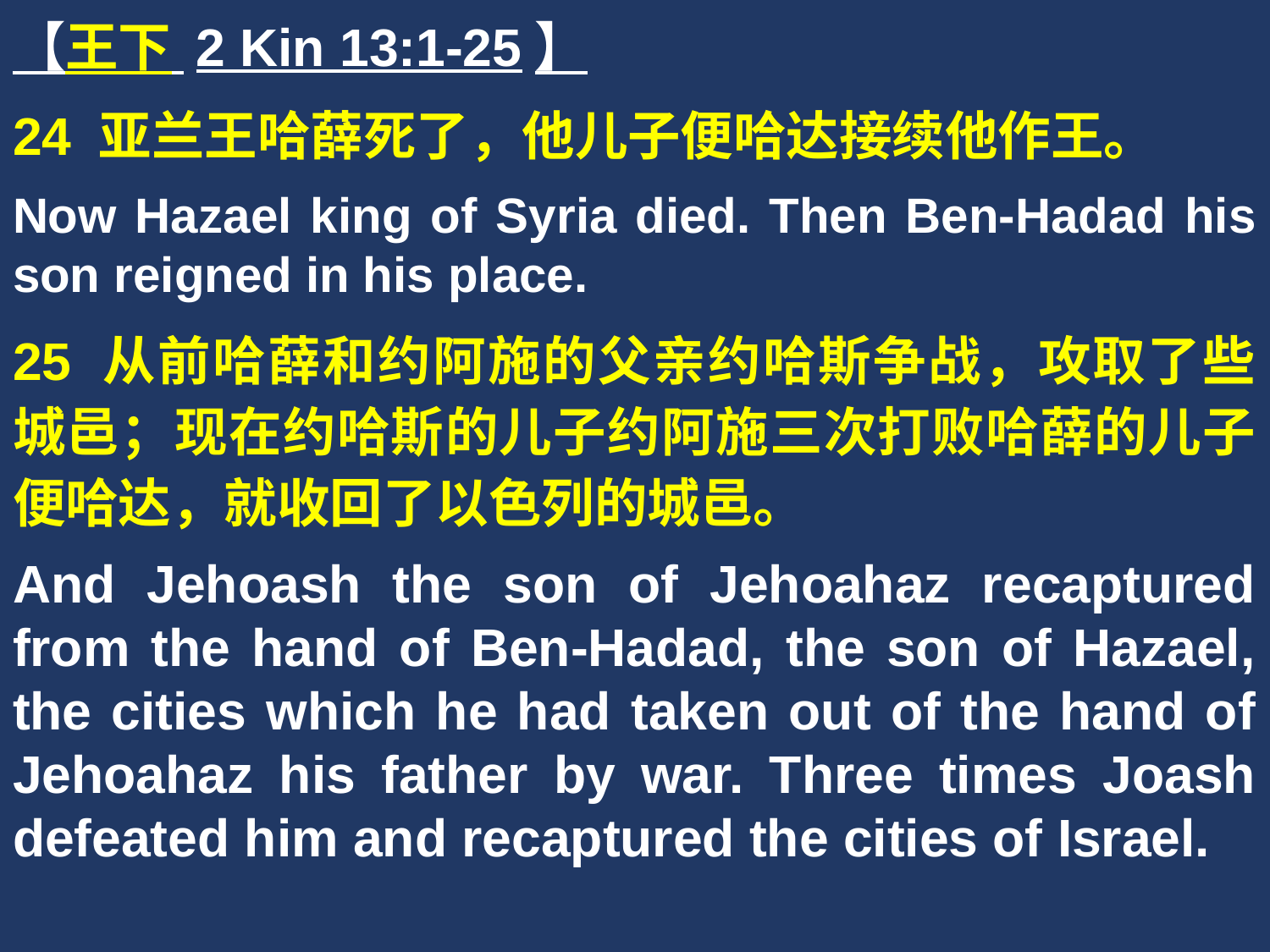

【王下 2 Kin 13:1-25】
24 亚兰王哈薛死了，他儿子便哈达接续他作王。
Now Hazael king of Syria died. Then Ben-Hadad his son reigned in his place.
25 从前哈薛和约阿施的父亲约哈斯争战，攻取了些城邑；现在约哈斯的儿子约阿施三次打败哈薛的儿子便哈达，就收回了以色列的城邑。
And Jehoash the son of Jehoahaz recaptured from the hand of Ben-Hadad, the son of Hazael, the cities which he had taken out of the hand of Jehoahaz his father by war. Three times Joash defeated him and recaptured the cities of Israel.